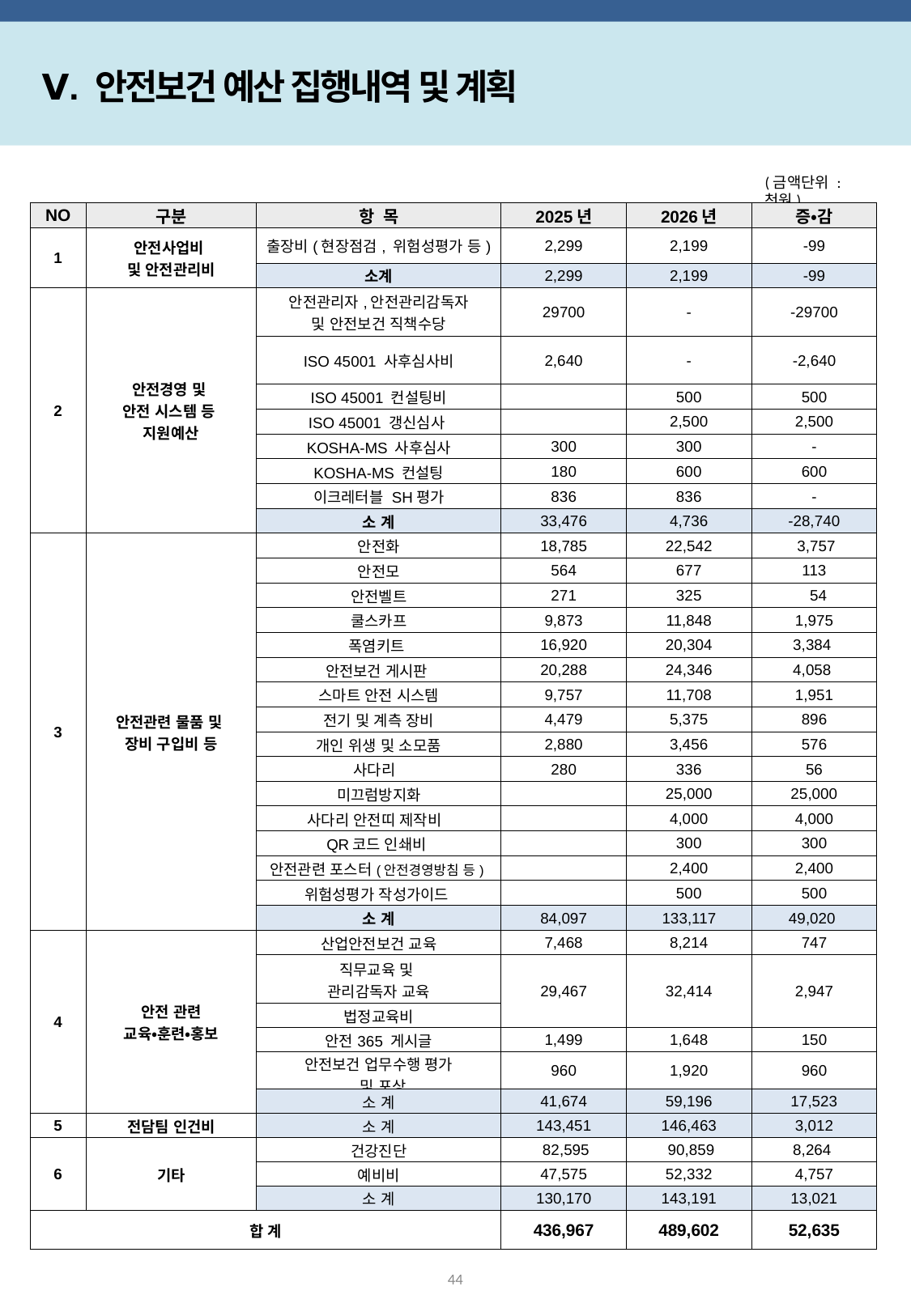

Ⅴ. 안전보건 예산 집행내역 및 계획
(금액단위 : 천원)
| NO | 구분 | 항 목 | 2025년 | 2026년 | 증•감 |
| --- | --- | --- | --- | --- | --- |
| 1 | 안전사업비 및 안전관리비 | 출장비(현장점검, 위험성평가 등) | 2,299 | 2,199 | -99 |
|  |  | 소계 | 2,299 | 2,199 | -99 |
| 2 | 안전경영 및 안전 시스템 등 지원예산 | 안전관리자,안전관리감독자 및 안전보건 직책수당 | 29700 | - | -29700 |
|  |  | ISO 45001 사후심사비 | 2,640 | - | -2,640 |
|  |  | ISO 45001 컨설팅비 |  | 500 | 500 |
|  |  | ISO 45001 갱신심사 |  | 2,500 | 2,500 |
|  |  | KOSHA-MS 사후심사 | 300 | 300 | - |
|  |  | KOSHA-MS 컨설팅 | 180 | 600 | 600 |
|  |  | 이크레터블 SH평가 | 836 | 836 | - |
|  |  | 소 계 | 33,476 | 4,736 | -28,740 |
| 3 | 안전관련 물품 및 장비 구입비 등 | 안전화 | 18,785 | 22,542 | 3,757 |
|  |  | 안전모 | 564 | 677 | 113 |
|  |  | 안전벨트 | 271 | 325 | 54 |
|  |  | 쿨스카프 | 9,873 | 11,848 | 1,975 |
|  |  | 폭염키트 | 16,920 | 20,304 | 3,384 |
|  |  | 안전보건 게시판 | 20,288 | 24,346 | 4,058 |
|  |  | 스마트 안전 시스템 | 9,757 | 11,708 | 1,951 |
|  |  | 전기 및 계측 장비 | 4,479 | 5,375 | 896 |
|  |  | 개인 위생 및 소모품 | 2,880 | 3,456 | 576 |
|  |  | 사다리 | 280 | 336 | 56 |
|  |  | 미끄럼방지화 |  | 25,000 | 25,000 |
|  |  | 사다리 안전띠 제작비 |  | 4,000 | 4,000 |
|  |  | QR코드 인쇄비 |  | 300 | 300 |
|  |  | 안전관련 포스터(안전경영방침 등) |  | 2,400 | 2,400 |
|  |  | 위험성평가 작성가이드 |  | 500 | 500 |
|  |  | 소 계 | 84,097 | 133,117 | 49,020 |
| 4 | 안전 관련 교육•훈련•홍보 | 산업안전보건 교육 | 7,468 | 8,214 | 747 |
|  |  | 직무교육 및 관리감독자 교육 | 29,467 | 32,414 | 2,947 |
|  |  | 법정교육비 |  |  |  |
|  |  | 안전365 게시글 | 1,499 | 1,648 | 150 |
|  |  | 안전보건 업무수행 평가 및 포상 | 960 | 1,920 | 960 |
|  |  | 소 계 | 41,674 | 59,196 | 17,523 |
| 5 | 전담팀 인건비 | 소 계 | 143,451 | 146,463 | 3,012 |
| 6 | 기타 | 건강진단 | 82,595 | 90,859 | 8,264 |
|  |  | 예비비 | 47,575 | 52,332 | 4,757 |
|  |  | 소 계 | 130,170 | 143,191 | 13,021 |
| 합 계 |  |  | 436,967 | 489,602 | 52,635 |
44